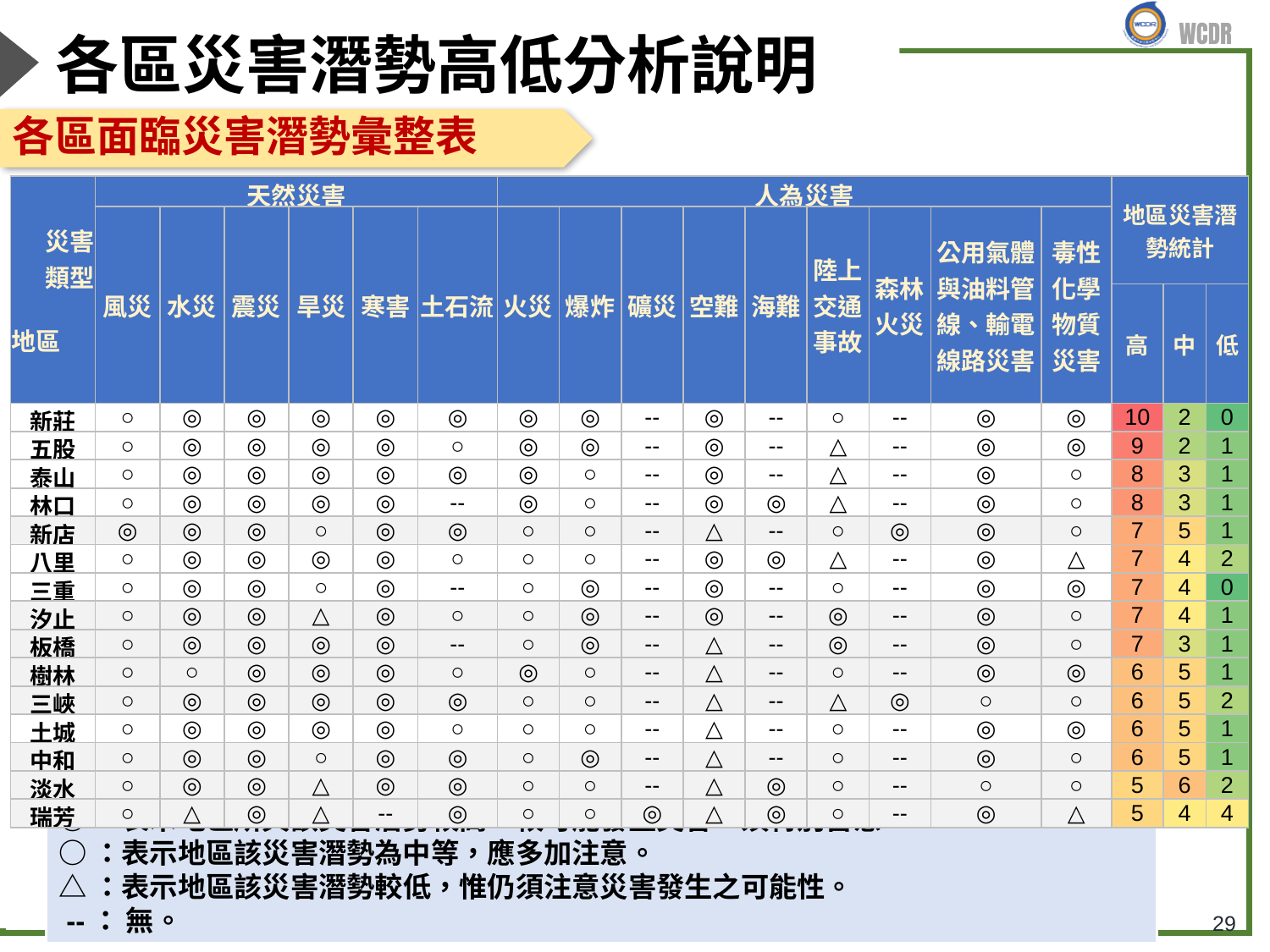

# 各區災害潛勢高低分析說明
各區面臨災害潛勢彙整表
| 災害 類型 地區 | 天然災害 |  |  |  |  |  | 人為災害 |  |  |  |  |  |  |  |  | 地區災害潛勢統計 |  |  |
| --- | --- | --- | --- | --- | --- | --- | --- | --- | --- | --- | --- | --- | --- | --- | --- | --- | --- | --- |
|  | 風災 | 水災 | 震災 | 旱災 | 寒害 | 土石流 | 火災 | 爆炸 | 礦災 | 空難 | 海難 | 陸上交通事故 | 森林火災 | 公用氣體與油料管線、輸電線路災害 | 毒性化學物質災害 |  |  |  |
|  |  |  |  |  |  |  |  |  |  |  |  |  |  |  |  | 高 | 中 | 低 |
| 新莊 | ○ | ◎ | ◎ | ◎ | ◎ | ◎ | ◎ | ◎ | -- | ◎ | -- | ○ | -- | ◎ | ◎ | 10 | 2 | 0 |
| 五股 | ○ | ◎ | ◎ | ◎ | ◎ | ○ | ◎ | ◎ | -- | ◎ | -- | △ | -- | ◎ | ◎ | 9 | 2 | 1 |
| 泰山 | ○ | ◎ | ◎ | ◎ | ◎ | ◎ | ◎ | ○ | -- | ◎ | -- | △ | -- | ◎ | ○ | 8 | 3 | 1 |
| 林口 | ○ | ◎ | ◎ | ◎ | ◎ | -- | ◎ | ○ | -- | ◎ | ◎ | △ | -- | ◎ | ○ | 8 | 3 | 1 |
| 新店 | ◎ | ◎ | ◎ | ○ | ◎ | ◎ | ○ | ○ | -- | △ | -- | ○ | ◎ | ◎ | ○ | 7 | 5 | 1 |
| 八里 | ○ | ◎ | ◎ | ◎ | ◎ | ○ | ○ | ○ | -- | ◎ | ◎ | △ | -- | ◎ | △ | 7 | 4 | 2 |
| 三重 | ○ | ◎ | ◎ | ○ | ◎ | -- | ○ | ◎ | -- | ◎ | -- | ○ | -- | ◎ | ◎ | 7 | 4 | 0 |
| 汐止 | ○ | ◎ | ◎ | △ | ◎ | ○ | ○ | ◎ | -- | ◎ | -- | ◎ | -- | ◎ | ○ | 7 | 4 | 1 |
| 板橋 | ○ | ◎ | ◎ | ◎ | ◎ | -- | ○ | ◎ | -- | △ | -- | ◎ | -- | ◎ | ○ | 7 | 3 | 1 |
| 樹林 | ○ | ○ | ◎ | ◎ | ◎ | ○ | ◎ | ○ | -- | △ | -- | ○ | -- | ◎ | ◎ | 6 | 5 | 1 |
| 三峽 | ○ | ◎ | ◎ | ◎ | ◎ | ◎ | ○ | ○ | -- | △ | -- | △ | ◎ | ○ | ○ | 6 | 5 | 2 |
| 土城 | ○ | ◎ | ◎ | ◎ | ◎ | ○ | ○ | ○ | -- | △ | -- | ○ | -- | ◎ | ◎ | 6 | 5 | 1 |
| 中和 | ○ | ◎ | ◎ | ○ | ◎ | ◎ | ○ | ◎ | -- | △ | -- | ○ | -- | ◎ | ○ | 6 | 5 | 1 |
| 淡水 | ○ | ◎ | ◎ | △ | ◎ | ◎ | ○ | ○ | -- | △ | ◎ | ○ | -- | ○ | ○ | 5 | 6 | 2 |
| 瑞芳 | ○ | △ | ◎ | △ | -- | ◎ | ○ | ○ | ◎ | △ | ◎ | ○ | -- | ◎ | △ | 5 | 4 | 4 |
圖示說明：
◎：表示地區所具該災害潛勢較高，較可能發生災害，須特別留意。
○：表示地區該災害潛勢為中等，應多加注意。
△：表示地區該災害潛勢較低，惟仍須注意災害發生之可能性。
 --： 無。
29